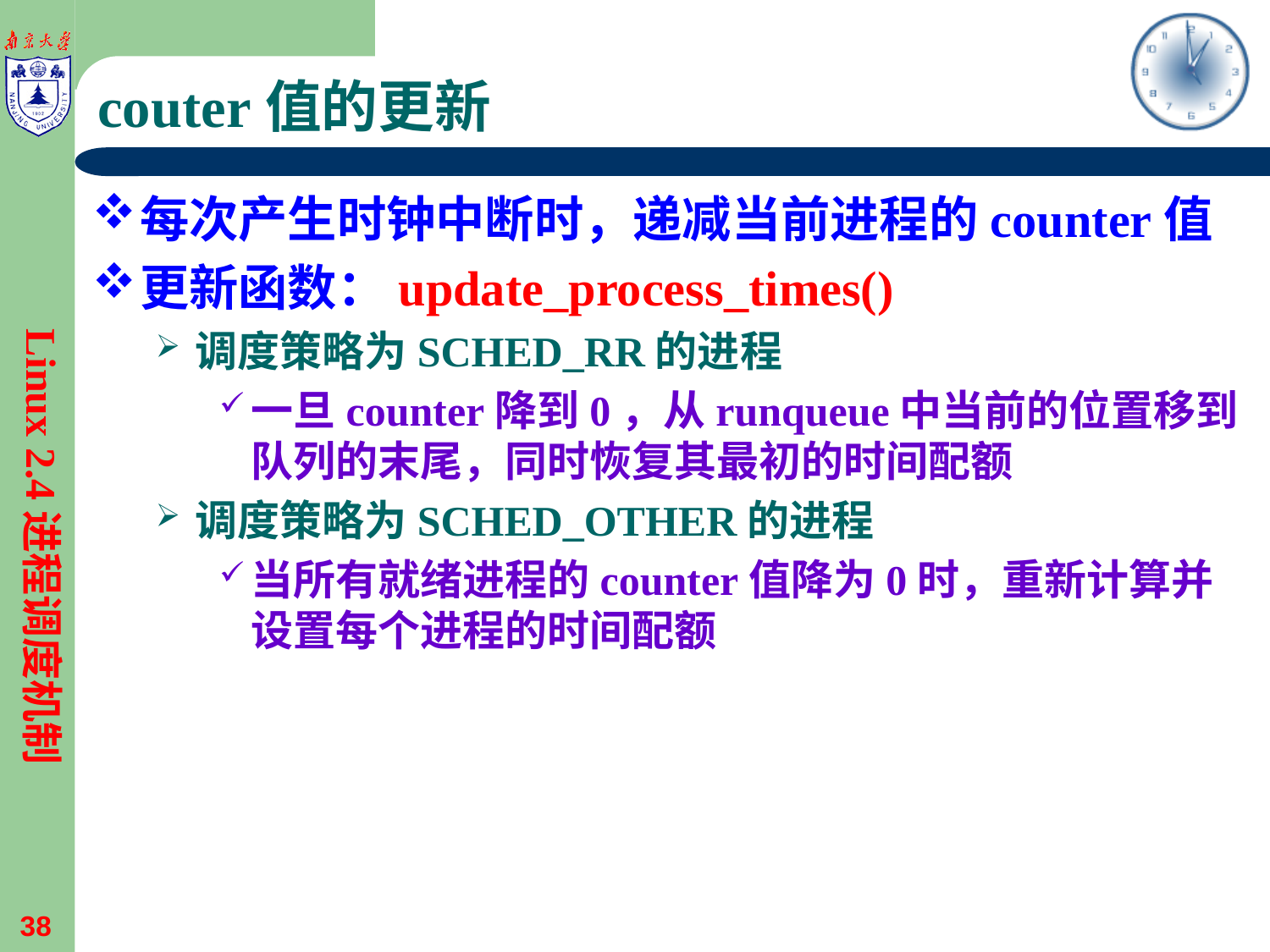

# couter值的更新
每次产生时钟中断时，递减当前进程的counter值
更新函数：update_process_times()
调度策略为SCHED_RR的进程
一旦counter降到0，从runqueue中当前的位置移到队列的末尾，同时恢复其最初的时间配额
调度策略为SCHED_OTHER的进程
当所有就绪进程的counter值降为0时，重新计算并设置每个进程的时间配额

Linux 2.4进程调度机制
38